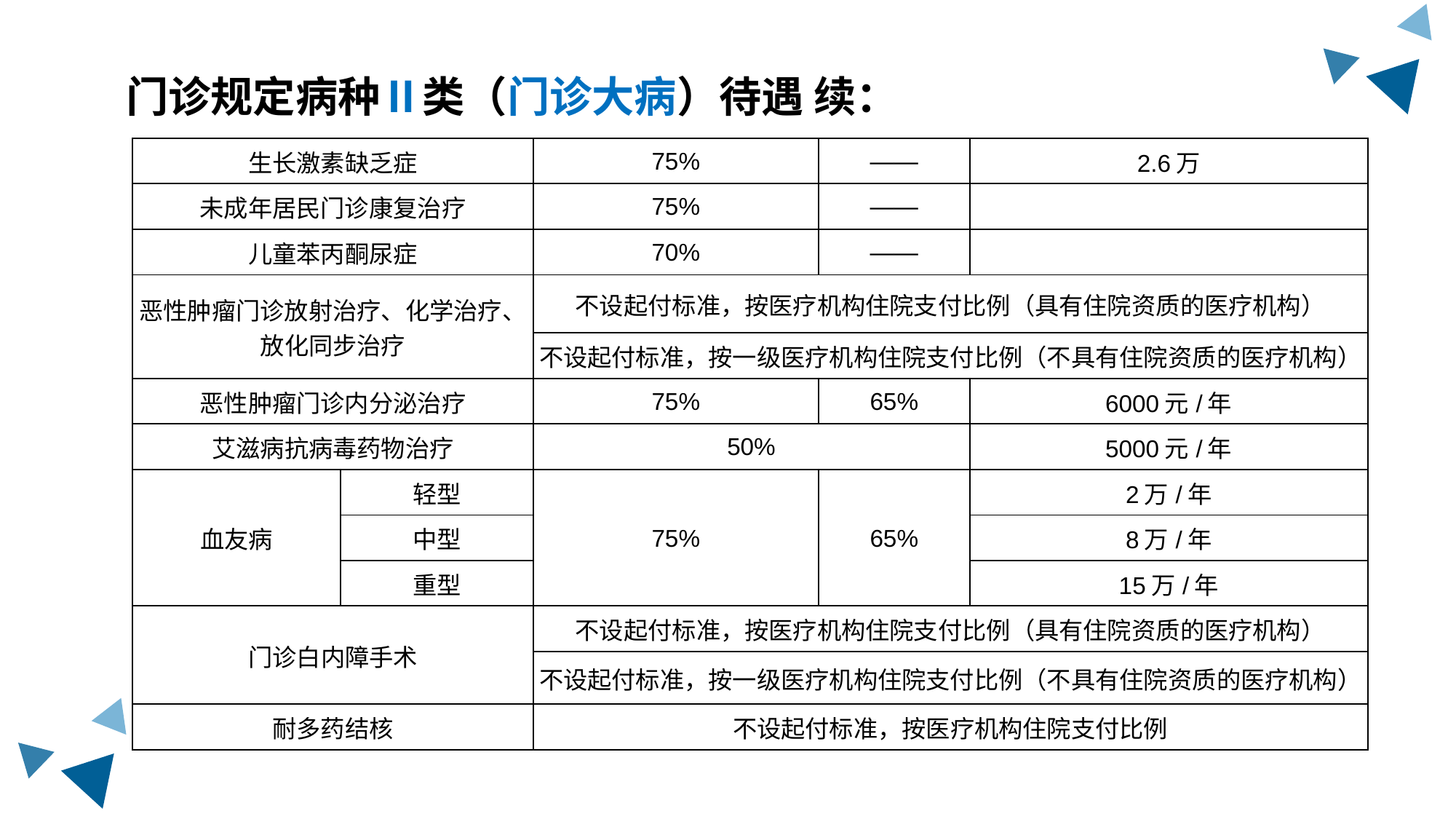

门诊规定病种Ⅱ类（门诊大病）待遇 续：
| 生长激素缺乏症 |  | 75% | —— | 2.6万 |
| --- | --- | --- | --- | --- |
| 未成年居民门诊康复治疗 |  | 75% | —— |  |
| 儿童苯丙酮尿症 |  | 70% | —— |  |
| 恶性肿瘤门诊放射治疗、化学治疗、放化同步治疗 |  | 不设起付标准，按医疗机构住院支付比例（具有住院资质的医疗机构） |  |  |
|  |  | 不设起付标准，按一级医疗机构住院支付比例（不具有住院资质的医疗机构） |  |  |
| 恶性肿瘤门诊内分泌治疗 |  | 75% | 65% | 6000元/年 |
| 艾滋病抗病毒药物治疗 |  | 50% |  | 5000元/年 |
| 血友病 | 轻型 | 75% | 65% | 2万/年 |
|  | 中型 |  |  | 8万/年 |
|  | 重型 |  |  | 15万/年 |
| 门诊白内障手术 |  | 不设起付标准，按医疗机构住院支付比例（具有住院资质的医疗机构） |  |  |
|  |  | 不设起付标准，按一级医疗机构住院支付比例（不具有住院资质的医疗机构） |  |  |
| 耐多药结核 |  | 不设起付标准，按医疗机构住院支付比例 |  |  |